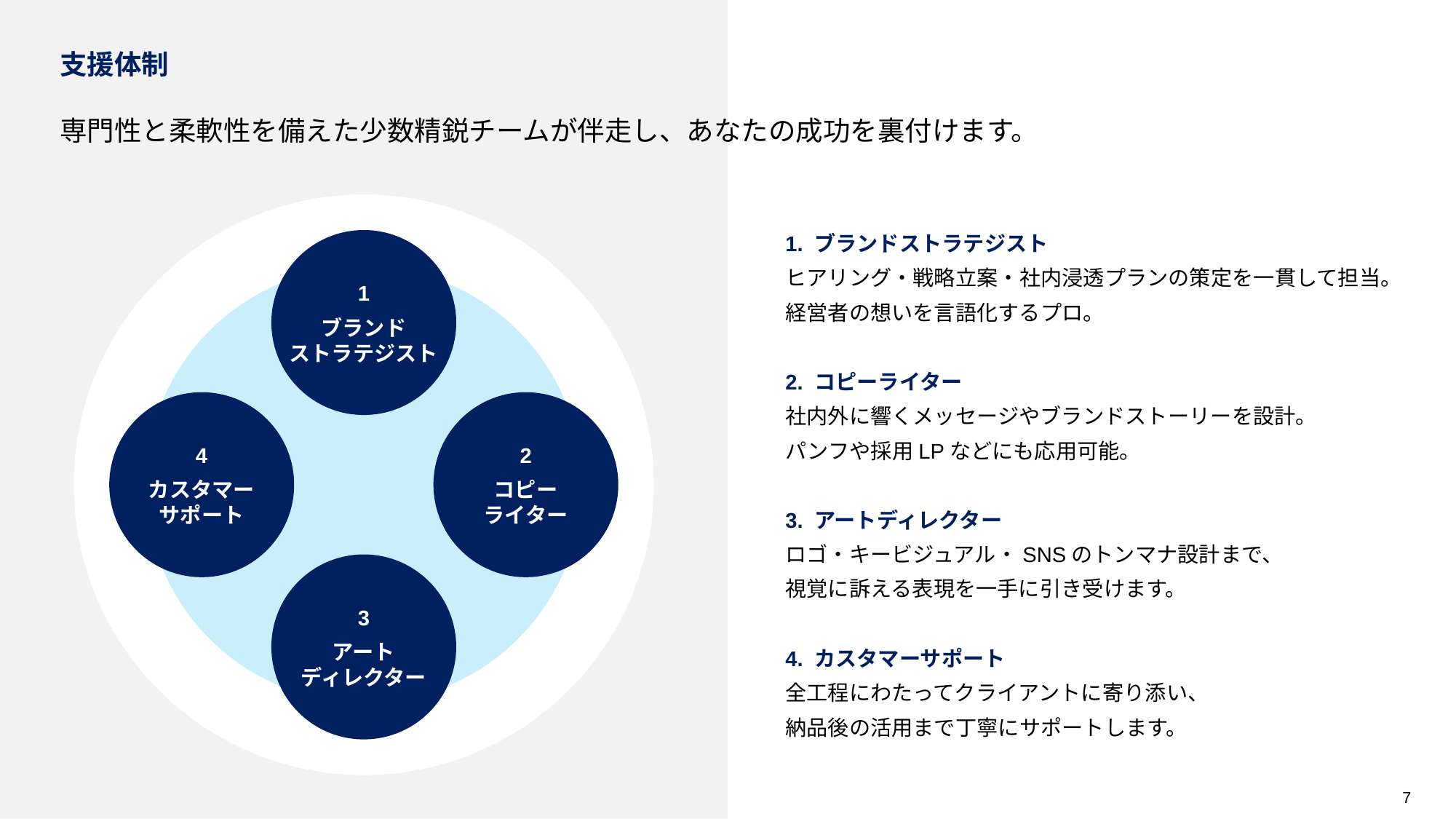

支援体制
専門性と柔軟性を備えた少数精鋭チームが伴走し、あなたの成功を裏付けます。

1. ブランドストラテジスト
ヒアリング・戦略立案・社内浸透プランの策定を一貫して担当。
経営者の想いを言語化するプロ。

2. コピーライター
社内外に響くメッセージやブランドストーリーを設計。
パンフや採用LPなどにも応用可能。

3. アートディレクター
ロゴ・キービジュアル・SNSのトンマナ設計まで、
視覚に訴える表現を一手に引き受けます。

4. カスタマーサポート
全工程にわたってクライアントに寄り添い、
納品後の活用まで丁寧にサポートします。
1
ブランド
ストラテジスト
4
カスタマー
サポート
2
コピー
ライター
3
アート
ディレクター

7